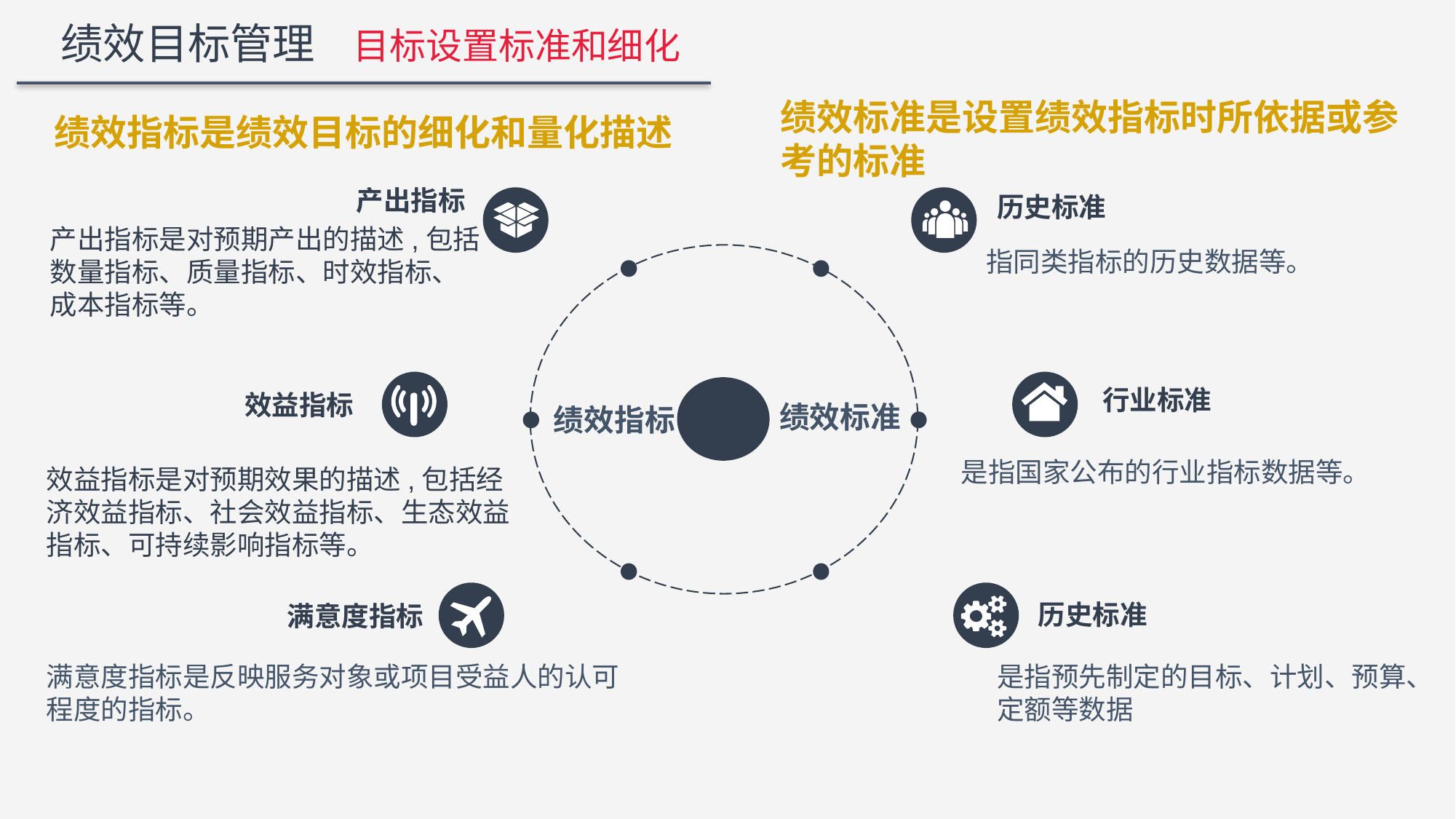

绩效目标管理    目标设置标准和细化

绩效标准是设置绩效指标时所依据或参考的标准
绩效指标是绩效目标的细化和量化描述
产出指标

历史标准

产出指标是对预期产出的描述,包括数量指标、质量指标、时效指标、成本指标等。

指同类指标的历史数据等。

行业标准

效益指标

绩效标准
绩效指标
是指国家公布的行业指标数据等。
效益指标是对预期效果的描述,包括经济效益指标、社会效益指标、生态效益指标、可持续影响指标等。

历史标准
满意度指标
满意度指标是反映服务对象或项目受益人的认可程度的指标。
是指预先制定的目标、计划、预算、定额等数据